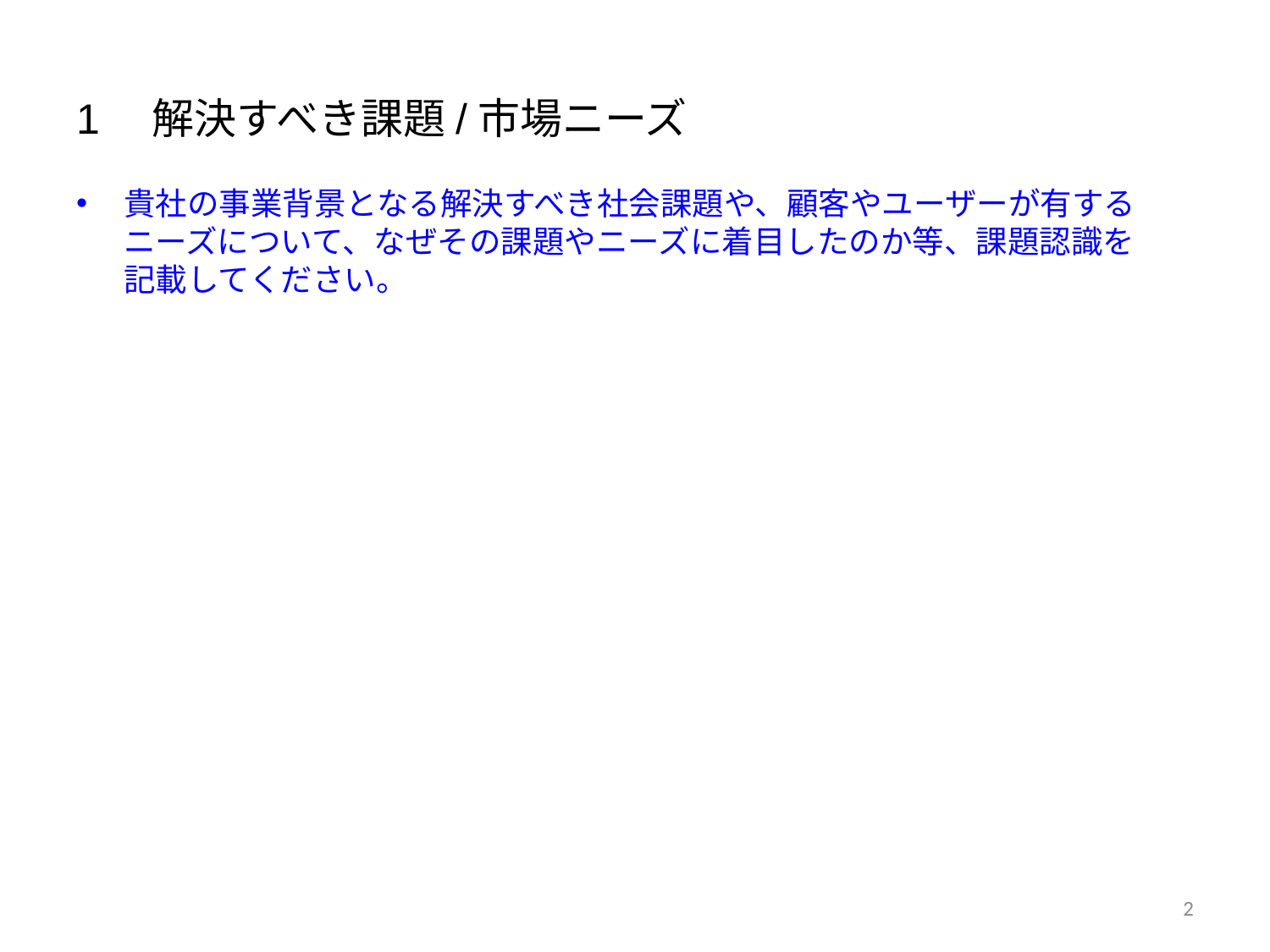

# 1　解決すべき課題/市場ニーズ
貴社の事業背景となる解決すべき社会課題や、顧客やユーザーが有するニーズについて、なぜその課題やニーズに着目したのか等、課題認識を
記載してください。
2